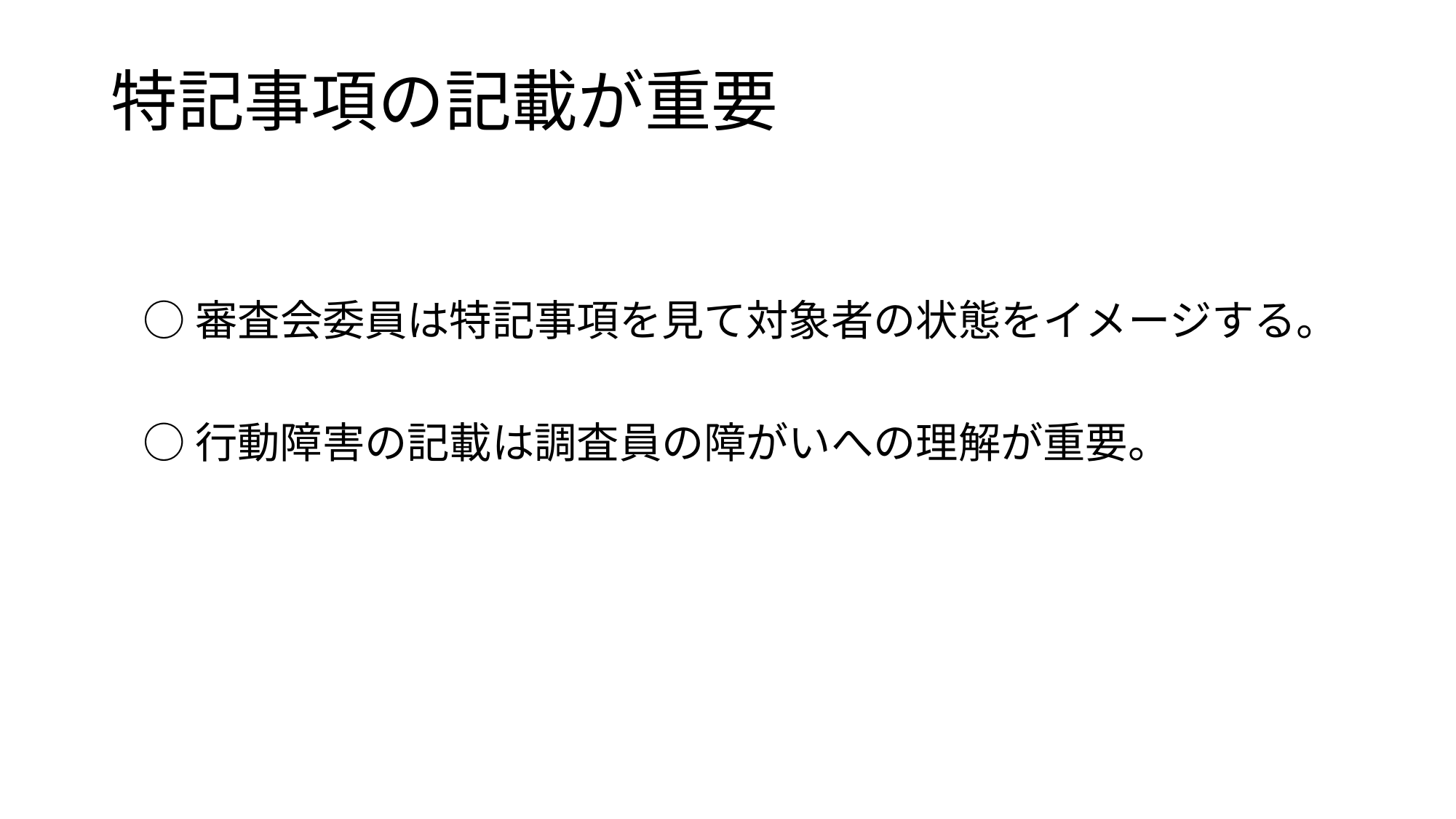

# 特記事項の記載が重要
○審査会委員は特記事項を見て対象者の状態をイメージする。

○行動障害の記載は調査員の障がいへの理解が重要。